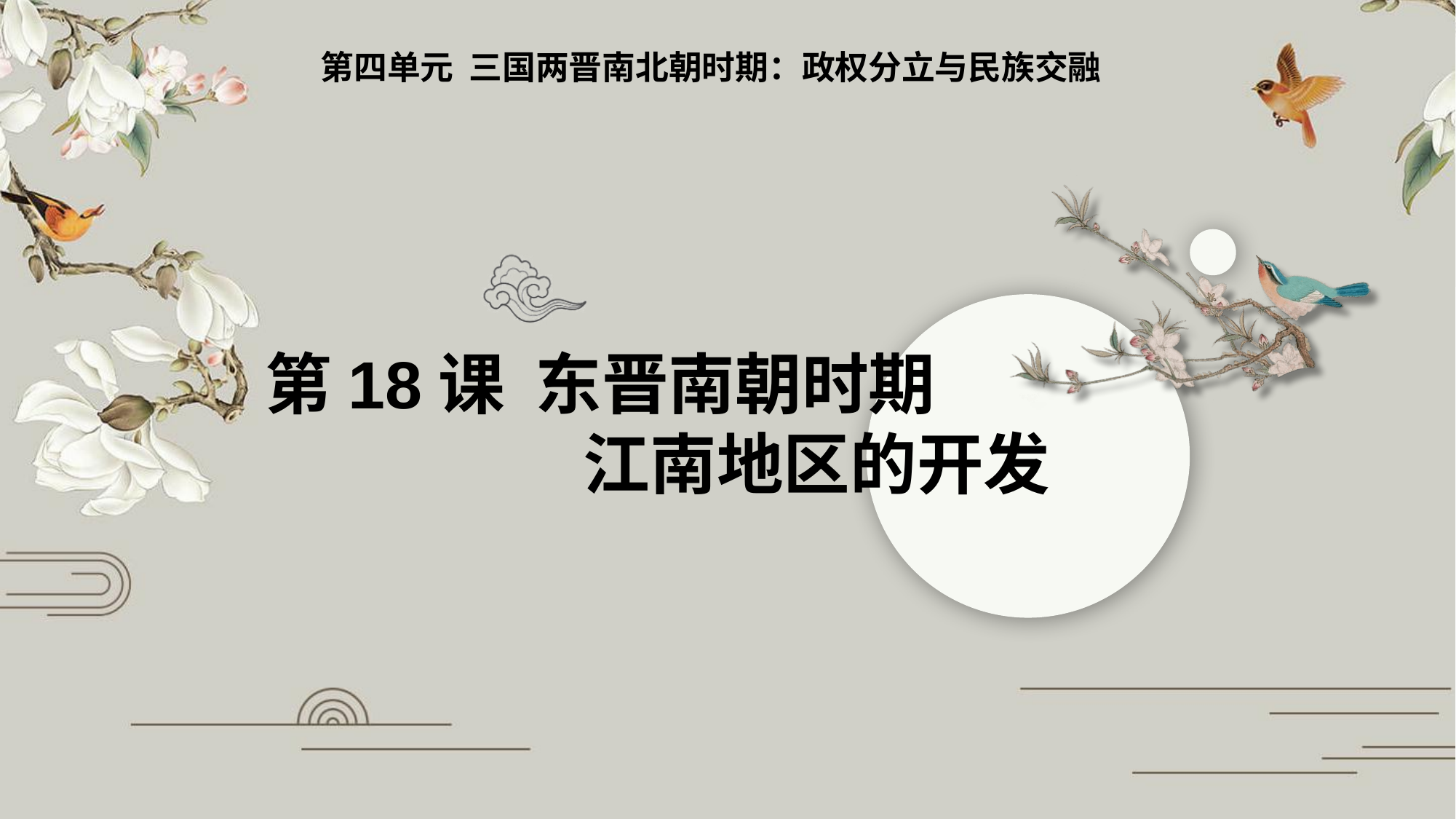

第四单元  三国两晋南北朝时期：政权分立与民族交融
第18课  东晋南朝时期
                    江南地区的开发